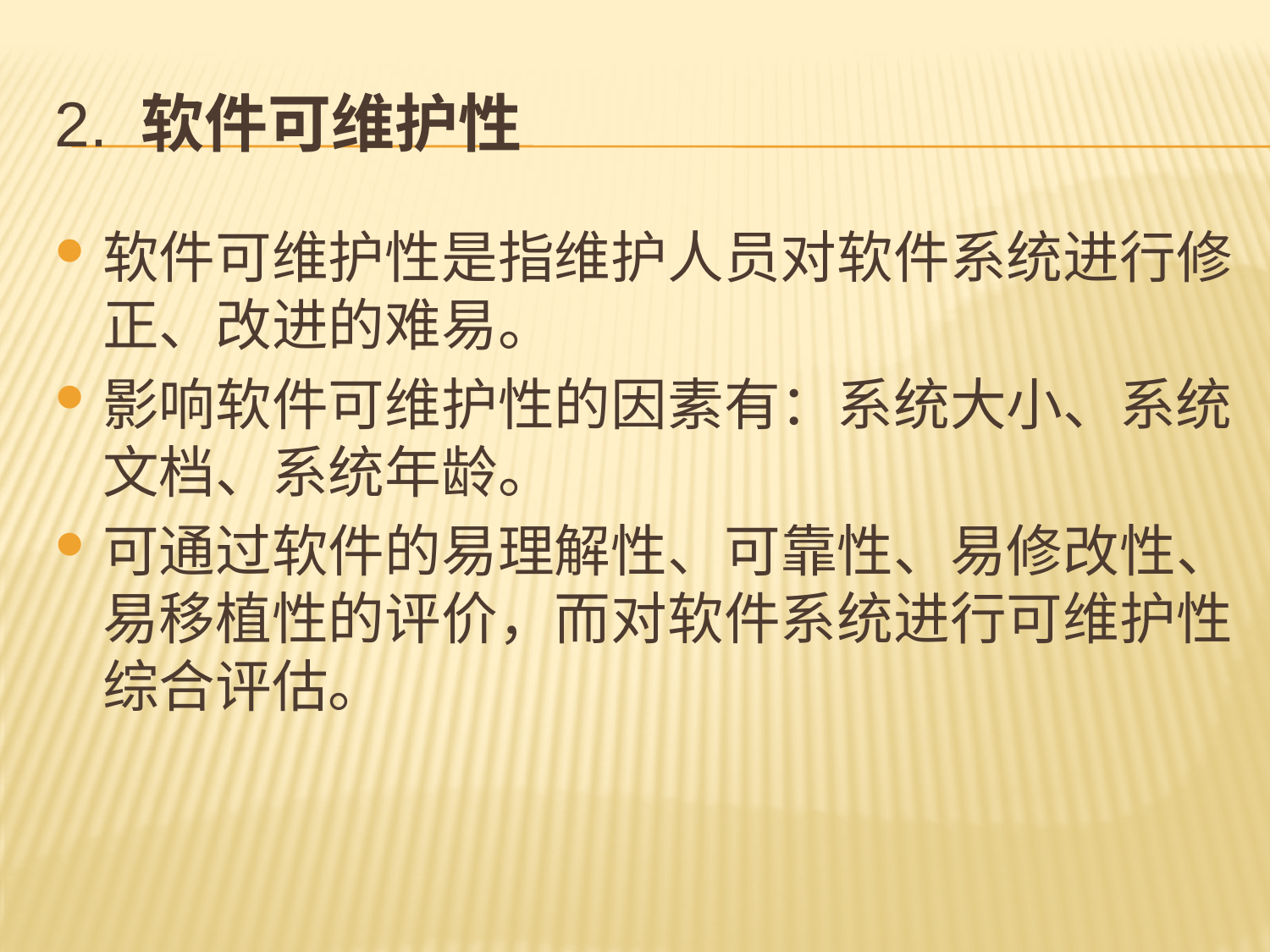

# 2. 软件可维护性
软件可维护性是指维护人员对软件系统进行修正、改进的难易。
影响软件可维护性的因素有：系统大小、系统文档、系统年龄。
可通过软件的易理解性、可靠性、易修改性、易移植性的评价，而对软件系统进行可维护性综合评估。